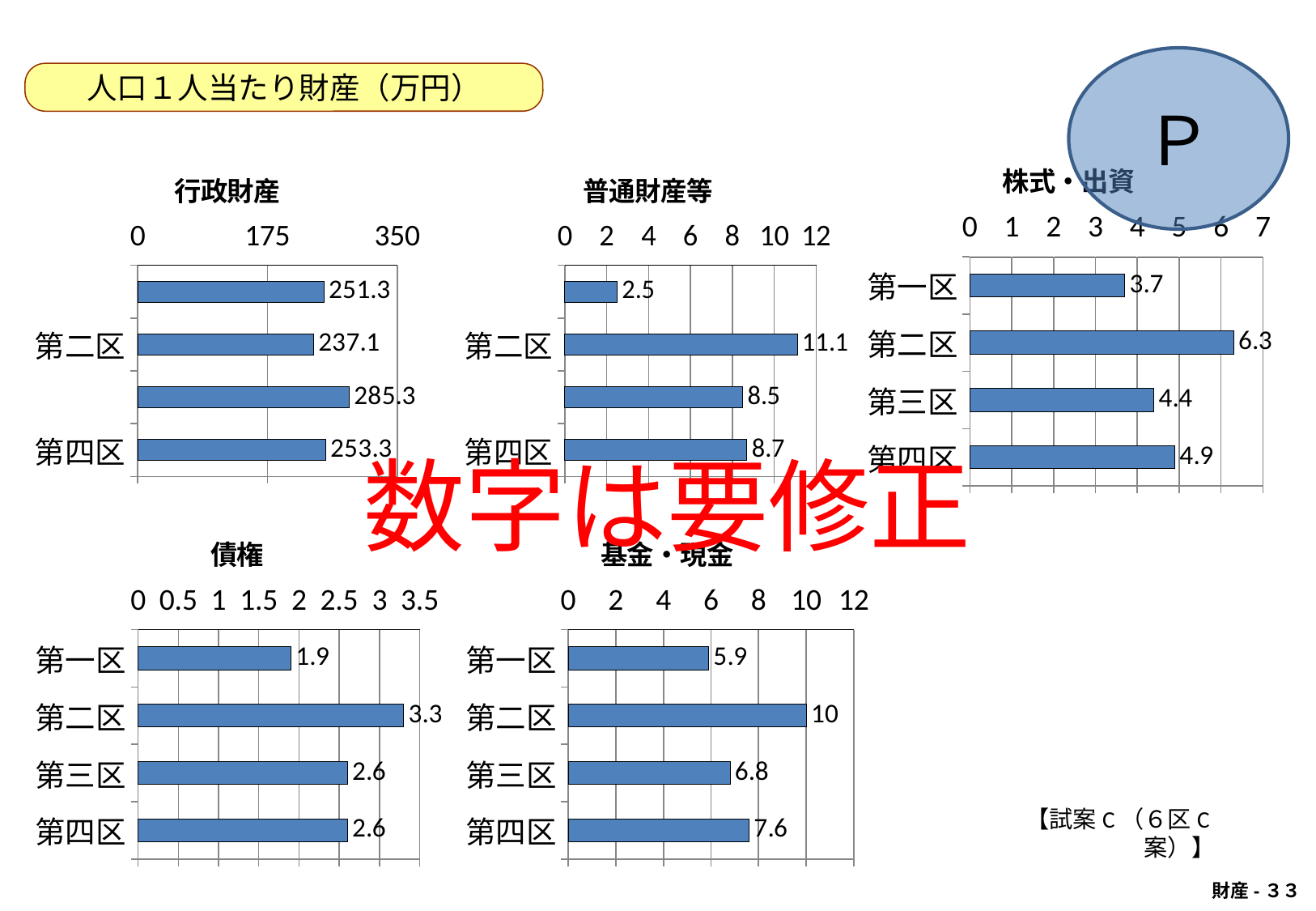

Ｐ
人口１人当たり財産（万円）

### Chart:

| Category | 株式・出資 |
|---|---|
| 第四区 | 4.9 |
| 第三区 | 4.4 |
| 第二区 | 6.3 |
| 第一区 | 3.7 |

### Chart:

| Category | 行政財産 |
|---|---|
| 第四区 | 253.3 |
| 第三区 | 285.3 |
| 第二区 | 237.1 |
| 第一区 | 251.3 |

### Chart: 普通財産等

| Category | 普通財産 |
|---|---|
| 第四区 | 8.700000000000001 |
| 第三区 | 8.5 |
| 第二区 | 11.1 |
| 第一区 | 2.5 |
数字は要修正

### Chart:

| Category | 債権 |
|---|---|
| 第四区 | 2.6 |
| 第三区 | 2.6 |
| 第二区 | 3.3 |
| 第一区 | 1.9000000000000001 |

### Chart:

| Category | 基金・現金 |
|---|---|
| 第四区 | 7.6 |
| 第三区 | 6.8 |
| 第二区 | 10.0 |
| 第一区 | 5.9 |
【試案C（６区C案）】
財産-３３